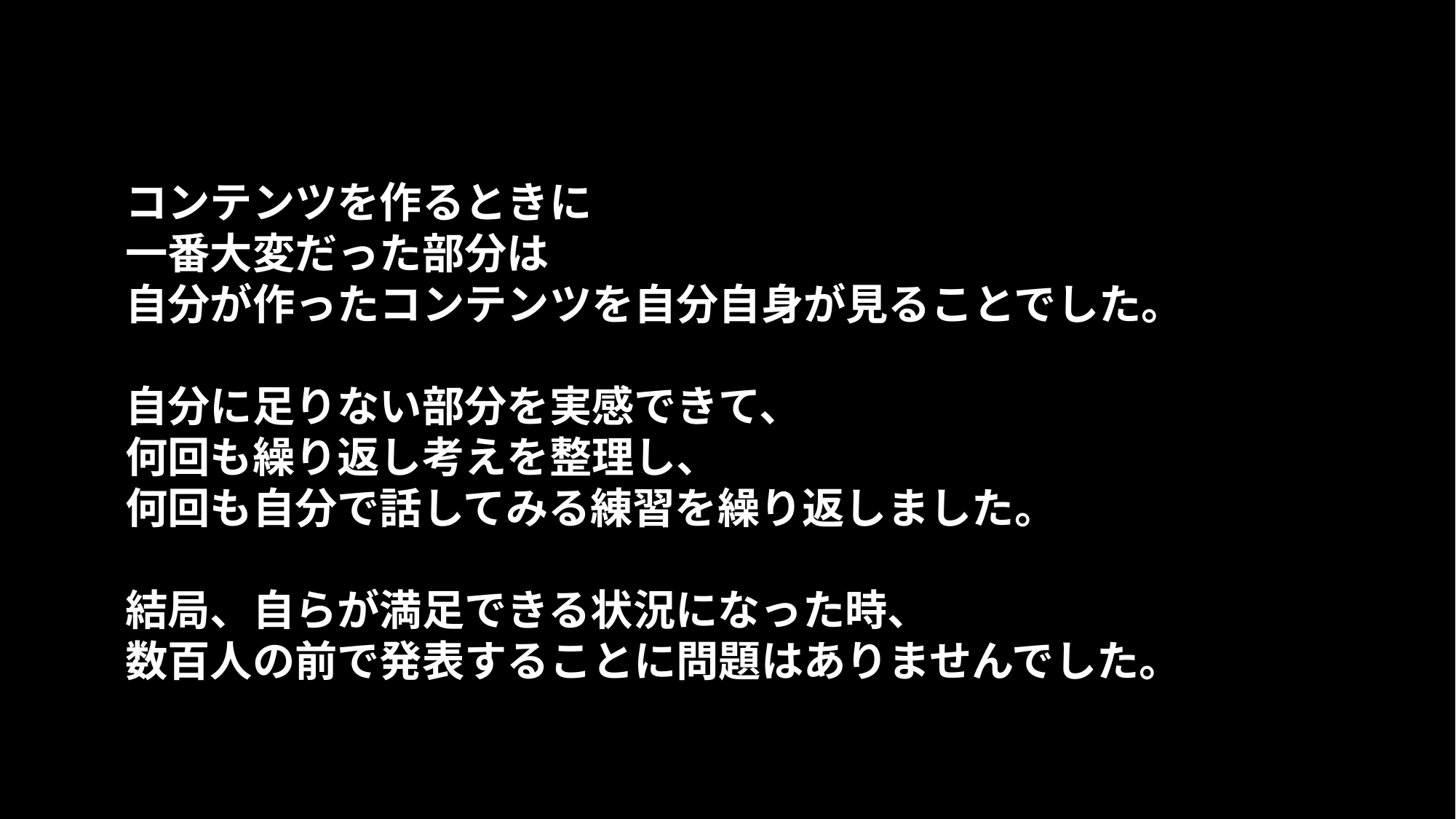

コンテンツを作るときに
一番大変だった部分は
自分が作ったコンテンツを自分自身が見ることでした。

自分に足りない部分を実感できて、
何回も繰り返し考えを整理し、
何回も自分で話してみる練習を繰り返しました。

結局、自らが満足できる状況になった時、
数百人の前で発表することに問題はありませんでした。